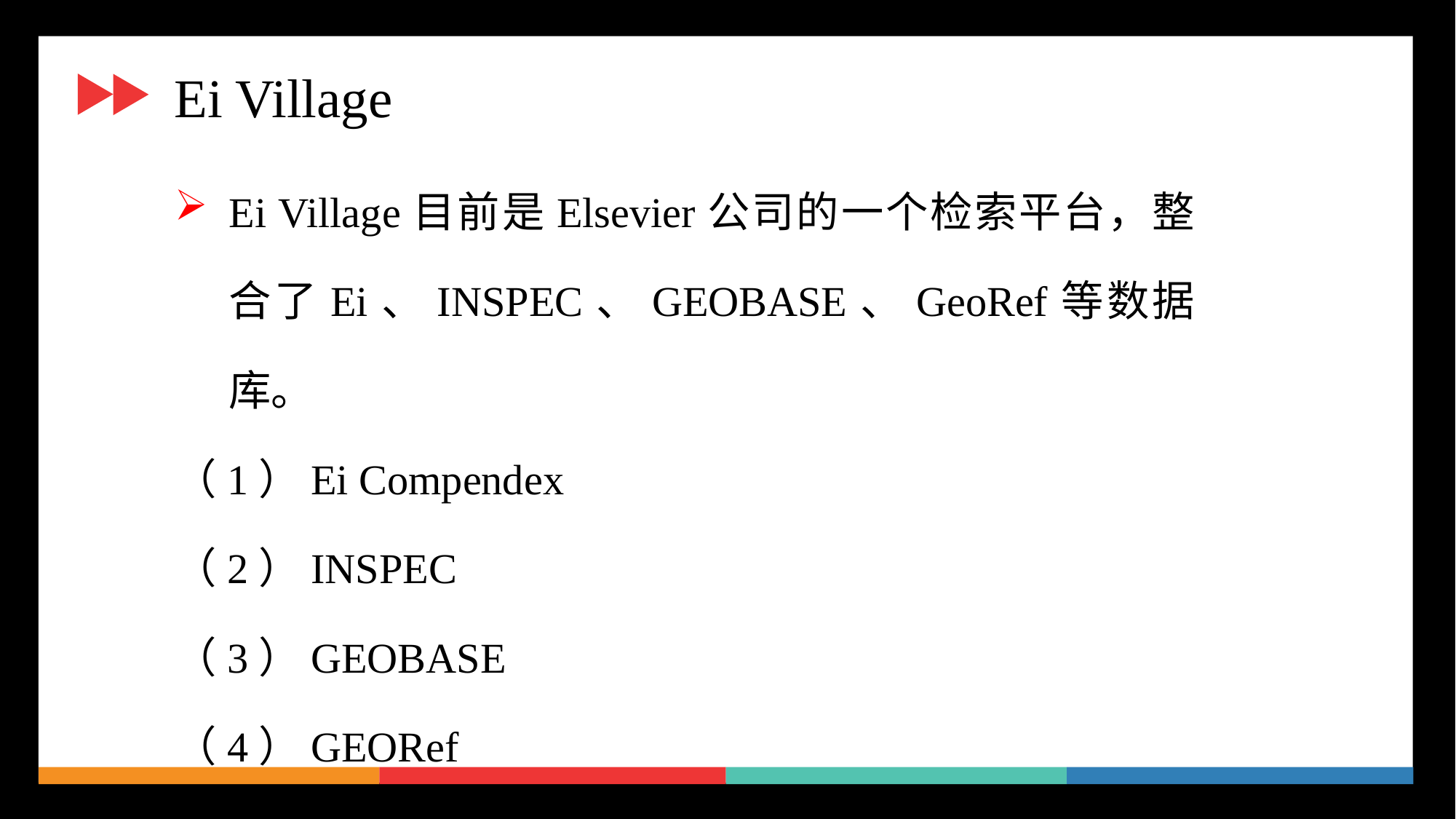

Ei Village

Ei Village目前是Elsevier公司的一个检索平台，整合了Ei、INSPEC、GEOBASE、GeoRef等数据库。
（1）Ei Compendex
（2）INSPEC
（3）GEOBASE
（4）GEORef
……